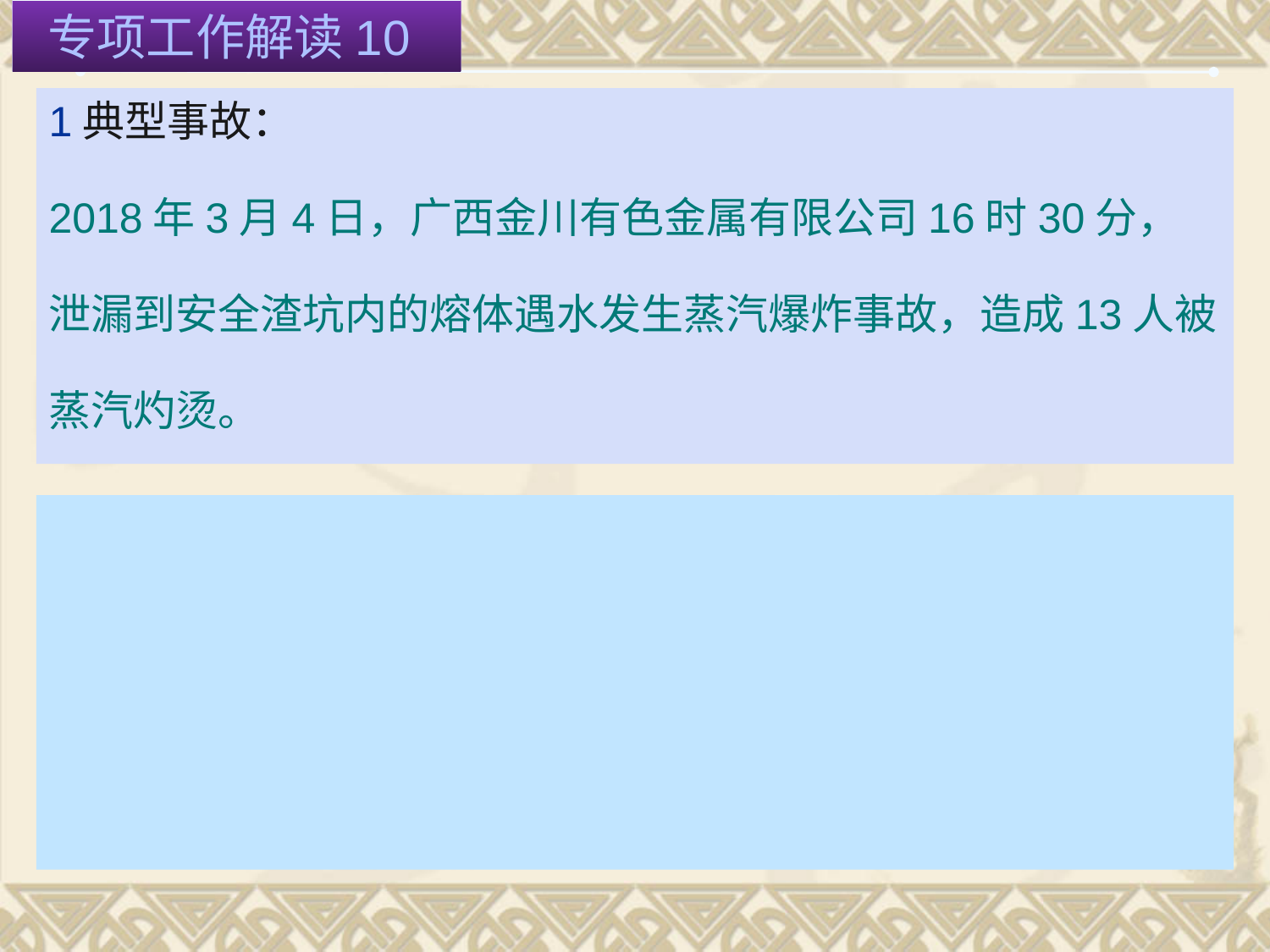

专项工作解读10
1典型事故：
2018年3月4日，广西金川有色金属有限公司16时30分，泄漏到安全渣坑内的熔体遇水发生蒸汽爆炸事故，造成13人被蒸汽灼烫。